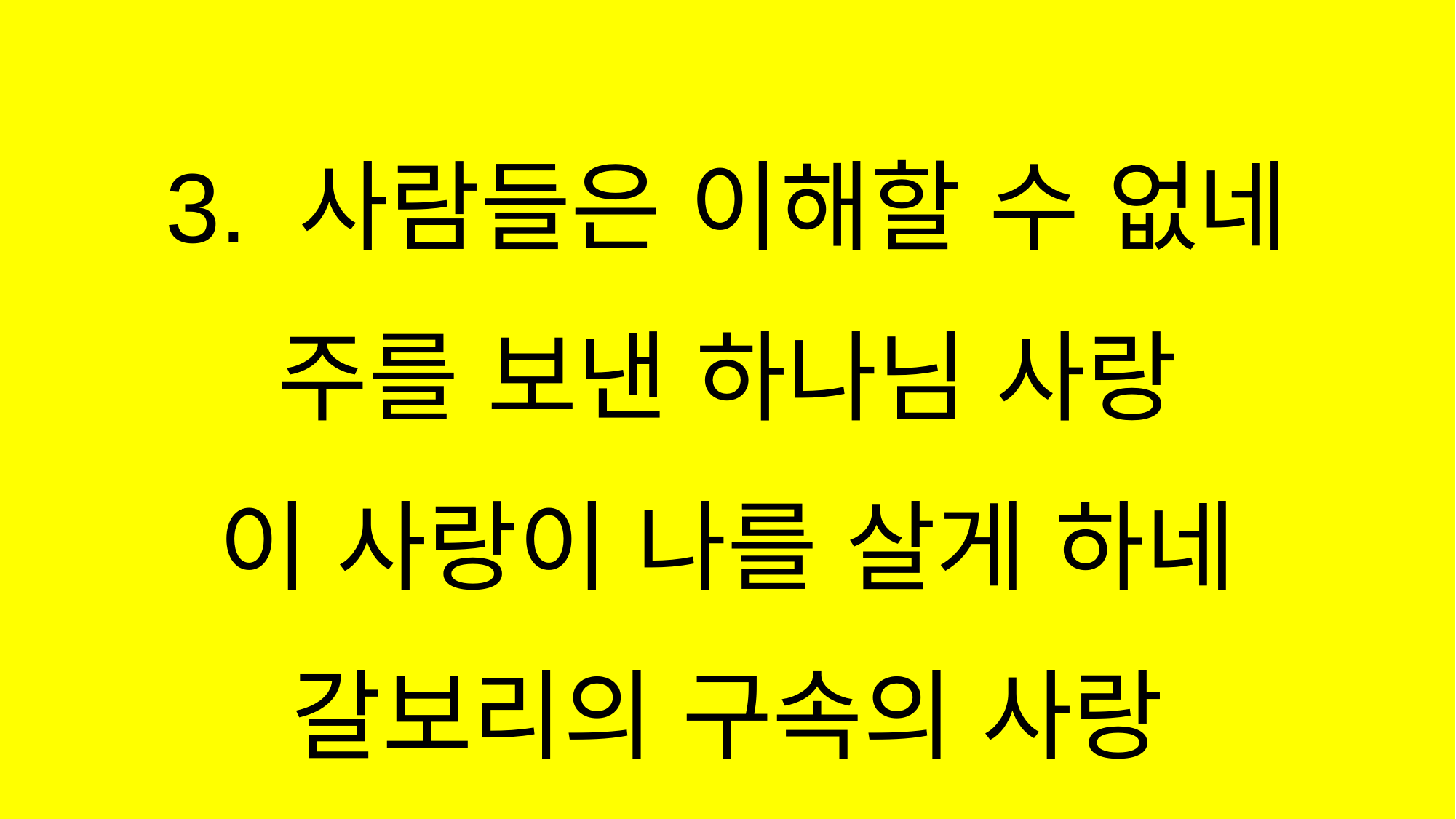

#
3. 사람들은 이해할 수 없네

주를 보낸 하나님 사랑

이 사랑이 나를 살게 하네

갈보리의 구속의 사랑